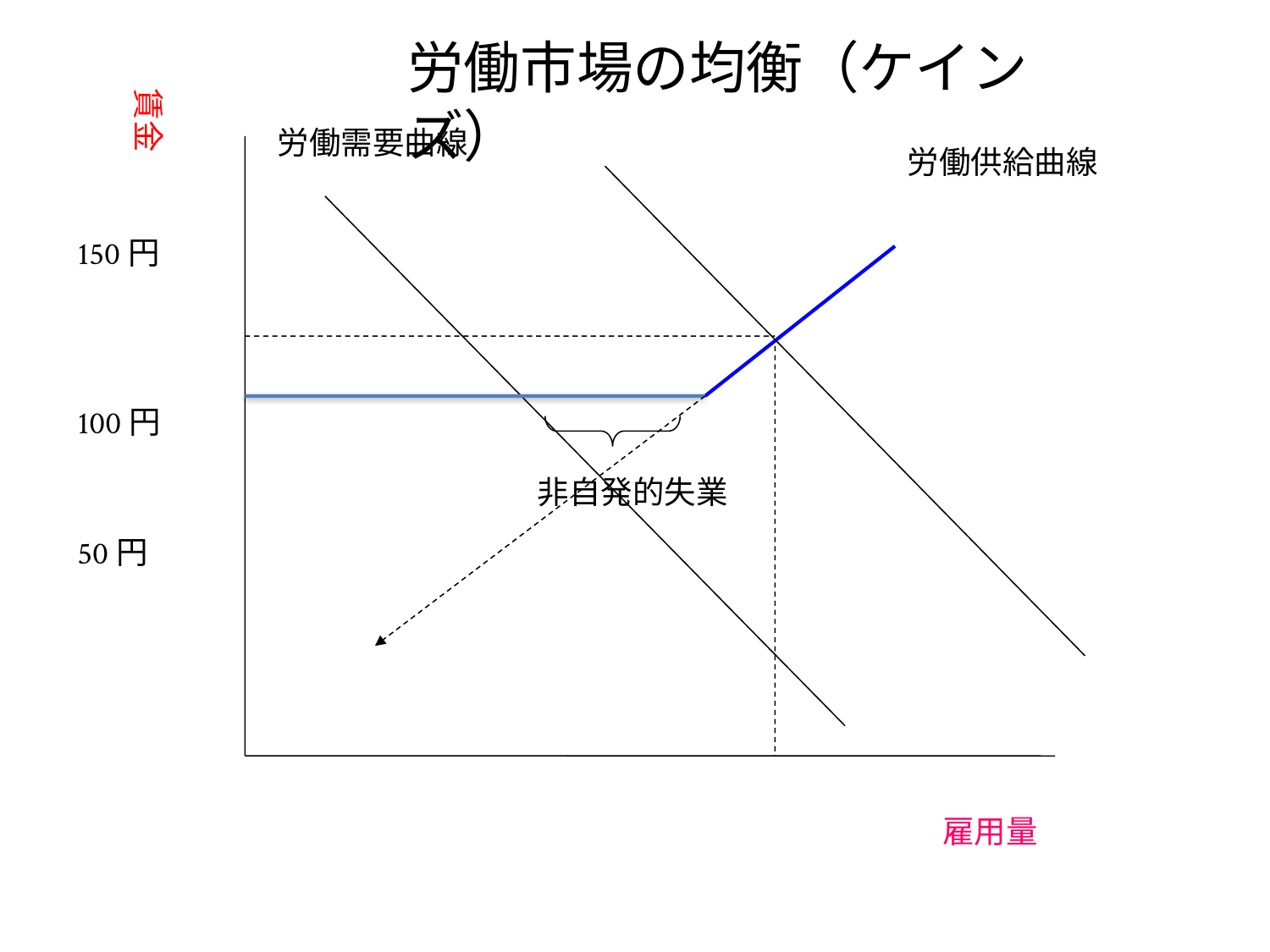

労働市場の均衡（ケインズ）
賃金
労働需要曲線

労働供給曲線

150円

100円

非自発的失業
50円

雇用量